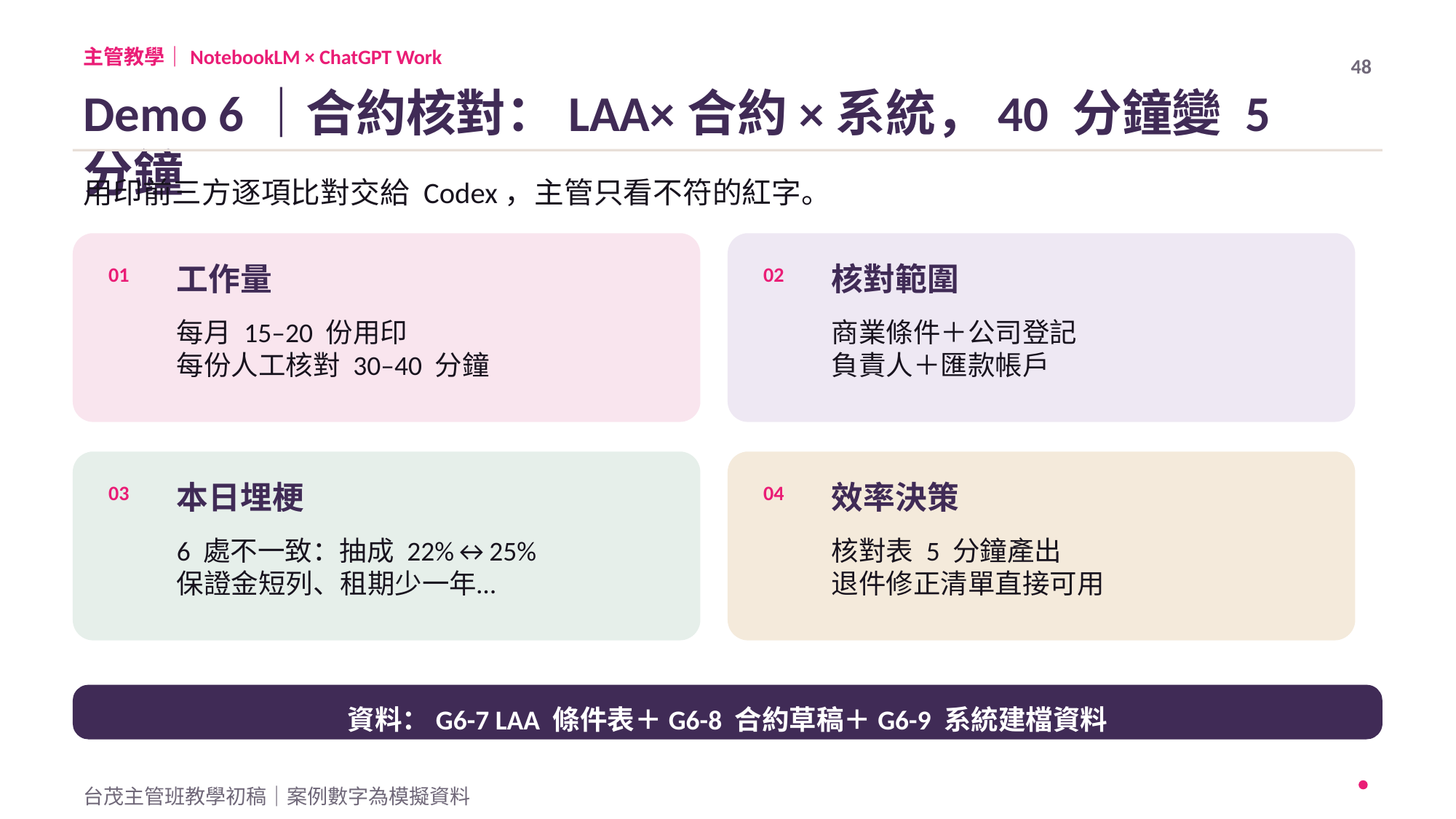

主管教學｜NotebookLM × ChatGPT Work
48
Demo 6｜合約核對：LAA×合約×系統，40 分鐘變 5 分鐘

用印前三方逐項比對交給 Codex，主管只看不符的紅字。

工作量
核對範圍
01
02
每月 15–20 份用印
每份人工核對 30–40 分鐘
商業條件＋公司登記
負責人＋匯款帳戶

本日埋梗
效率決策
03
04
6 處不一致：抽成 22%↔25%
保證金短列、租期少一年…
核對表 5 分鐘產出
退件修正清單直接可用

資料：G6-7 LAA 條件表＋G6-8 合約草稿＋G6-9 系統建檔資料
台茂主管班教學初稿｜案例數字為模擬資料